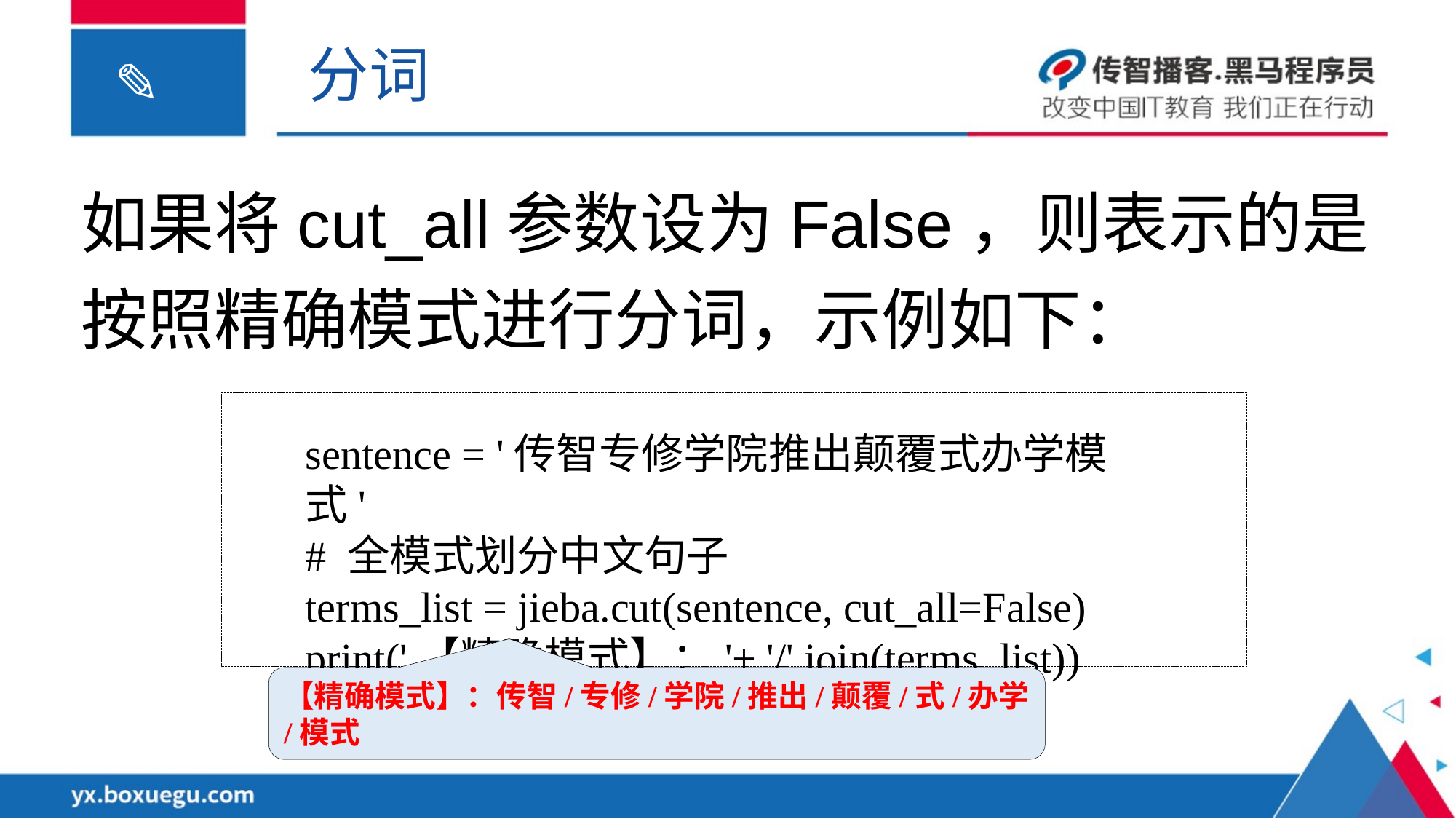

分词
如果将cut_all参数设为False，则表示的是按照精确模式进行分词，示例如下：

sentence = '传智专修学院推出颠覆式办学模式'
# 全模式划分中文句子
terms_list = jieba.cut(sentence, cut_all=False)
print('【精确模式】：'+ '/'.join(terms_list))
【精确模式】：传智/专修/学院/推出/颠覆/式/办学/模式